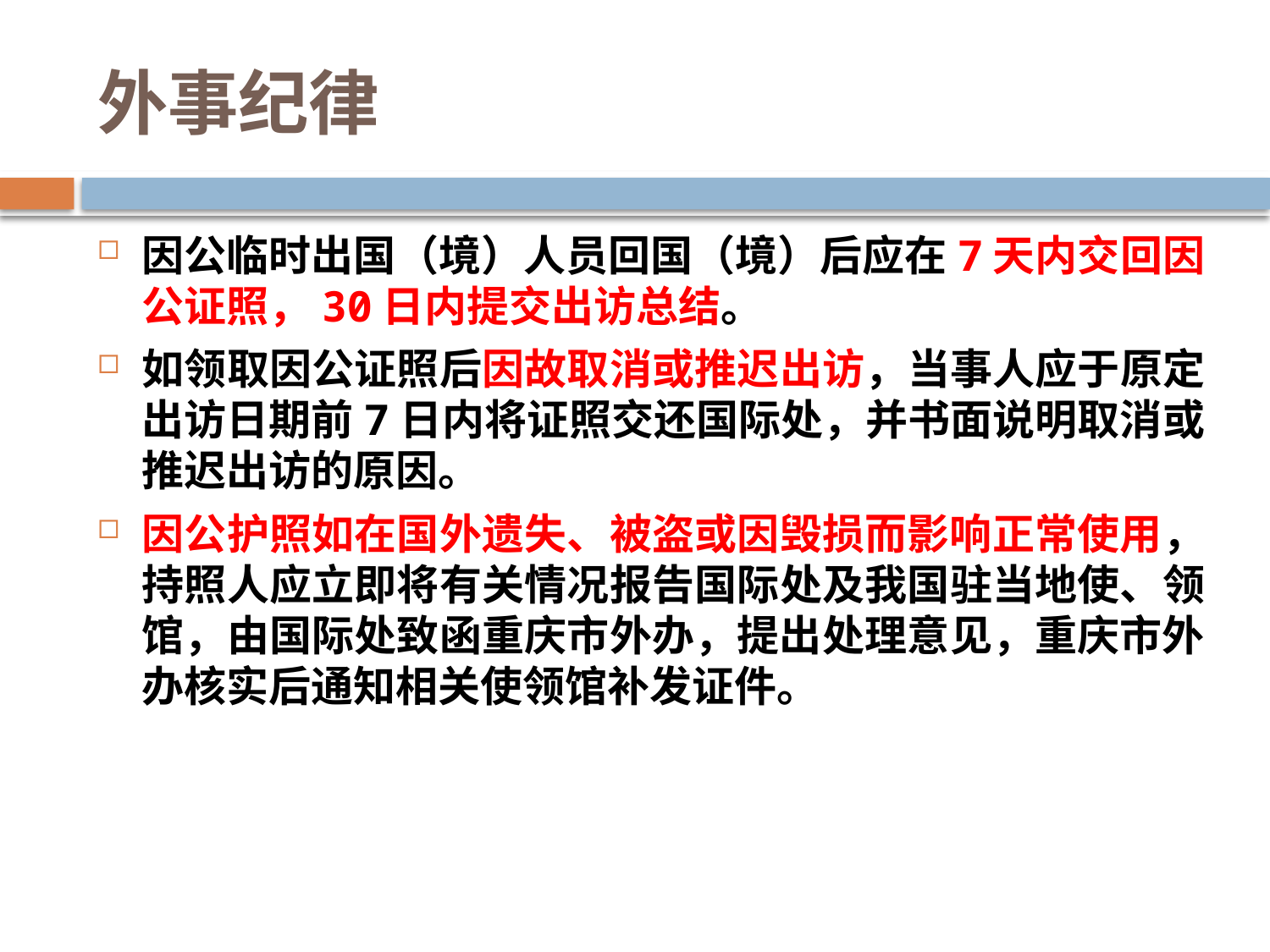

# 外事纪律
因公临时出国（境）人员回国（境）后应在7天内交回因公证照，30日内提交出访总结。
如领取因公证照后因故取消或推迟出访，当事人应于原定出访日期前7日内将证照交还国际处，并书面说明取消或推迟出访的原因。
因公护照如在国外遗失、被盗或因毁损而影响正常使用，持照人应立即将有关情况报告国际处及我国驻当地使、领馆，由国际处致函重庆市外办，提出处理意见，重庆市外办核实后通知相关使领馆补发证件。